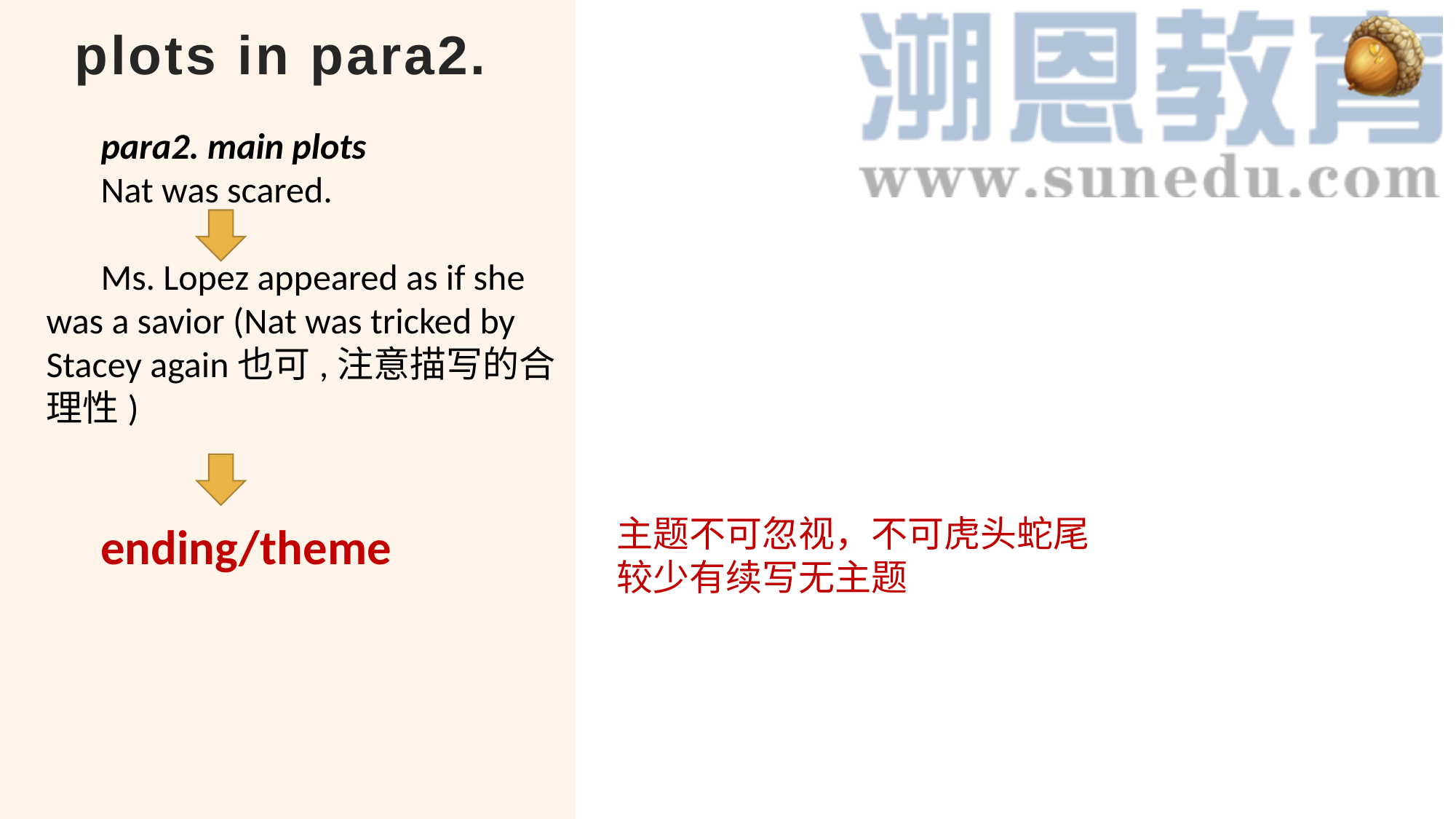

# plots in para2.
para2. main plots
Nat was scared.

Ms. Lopez appeared as if she was a savior (Nat was tricked by Stacey again也可,注意描写的合理性)

ending/theme

主题不可忽视，不可虎头蛇尾
较少有续写无主题